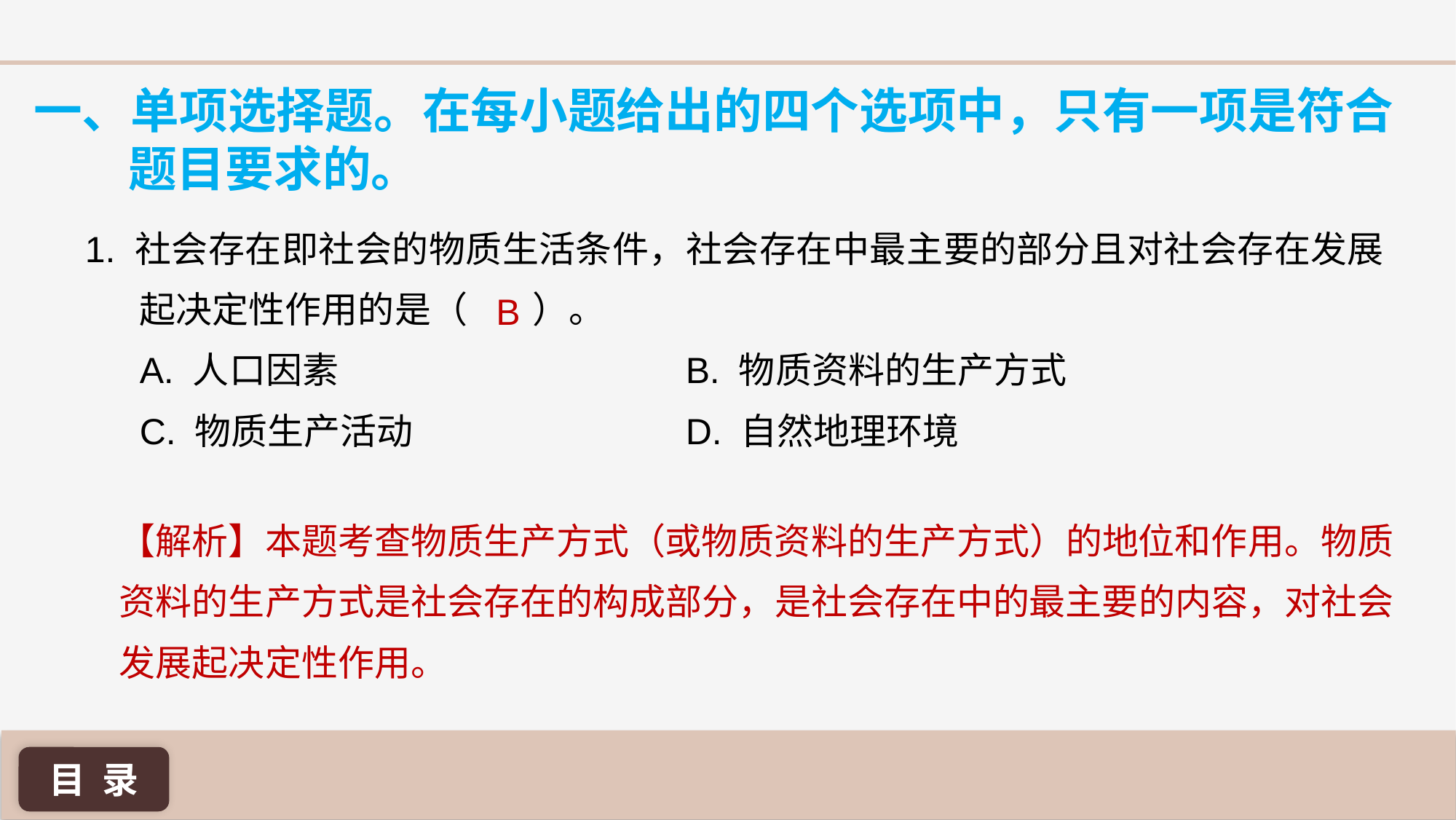

一、单项选择题。在每小题给出的四个选项中，只有一项是符合题目要求的。
1. 社会存在即社会的物质生活条件，社会存在中最主要的部分且对社会存在发展起决定性作用的是（        ）。
A. 人口因素 				B. 物质资料的生产方式
C. 物质生产活动 			D. 自然地理环境
B
【解析】本题考查物质生产方式（或物质资料的生产方式）的地位和作用。物质资料的生产方式是社会存在的构成部分，是社会存在中的最主要的内容，对社会发展起决定性作用。